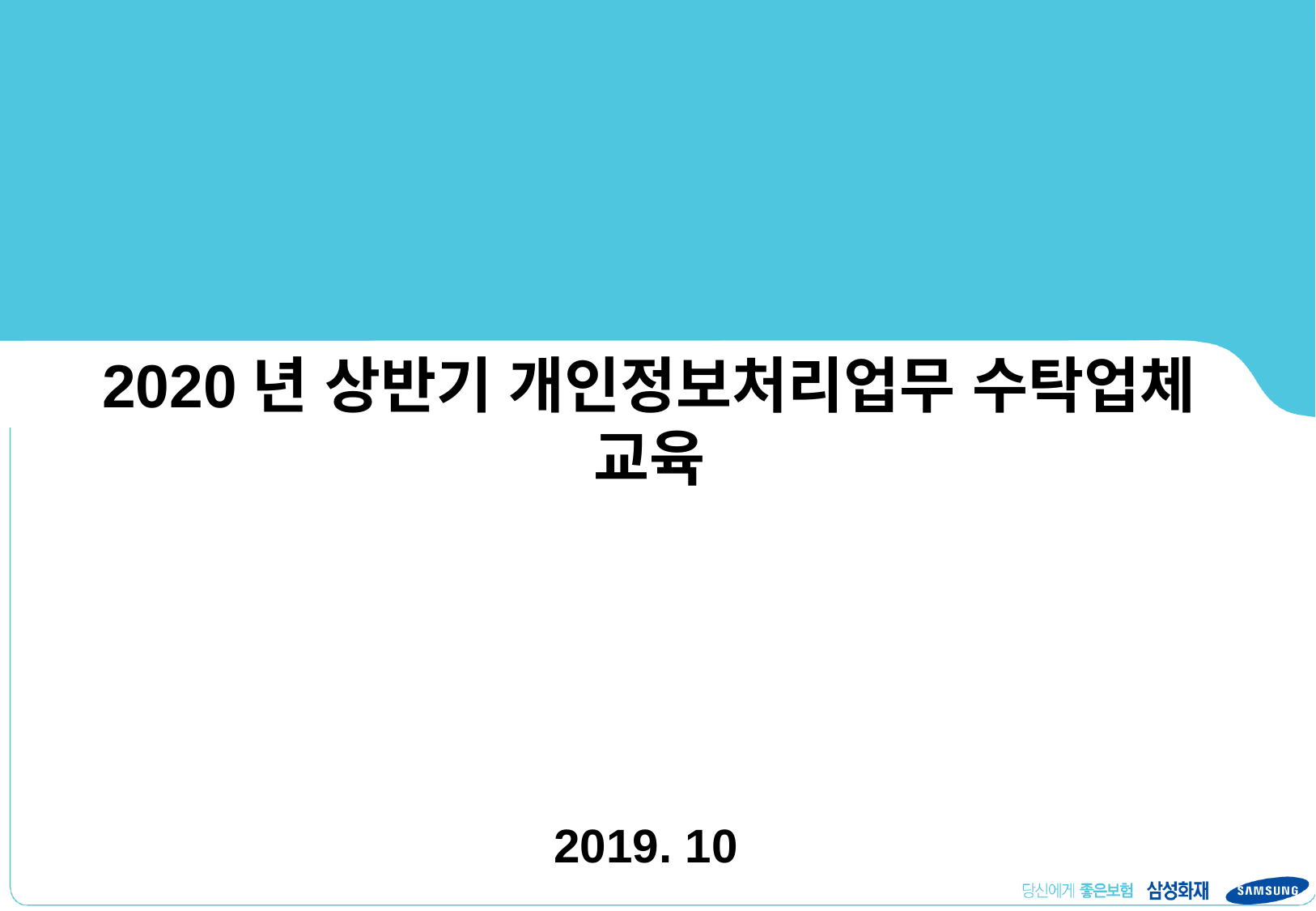

2020년 상반기 개인정보처리업무 수탁업체 교육
2019. 10